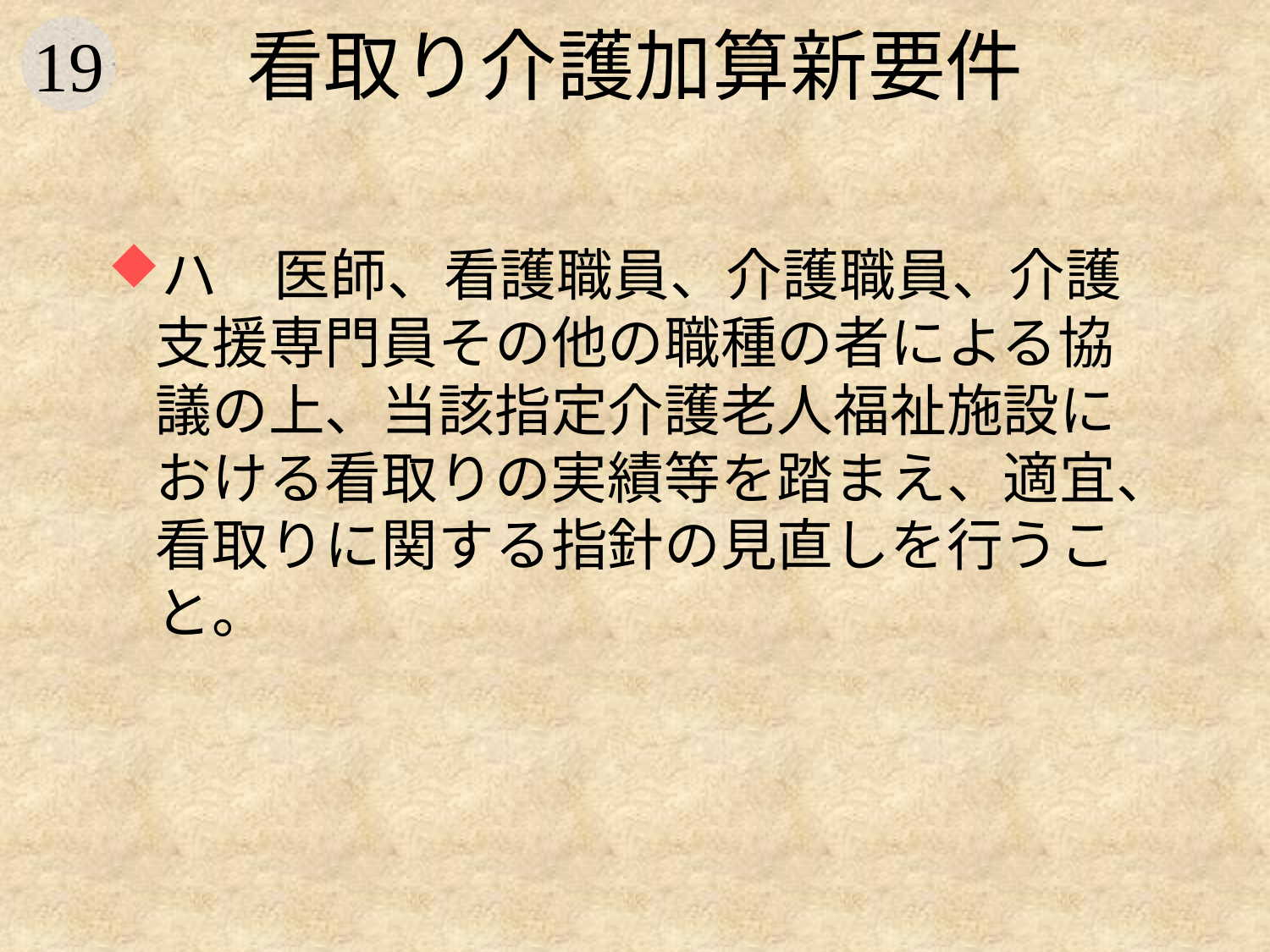

# 看取り介護加算新要件
ハ　医師、看護職員、介護職員、介護支援専門員その他の職種の者による協議の上、当該指定介護老人福祉施設における看取りの実績等を踏まえ、適宜、看取りに関する指針の見直しを行うこと。